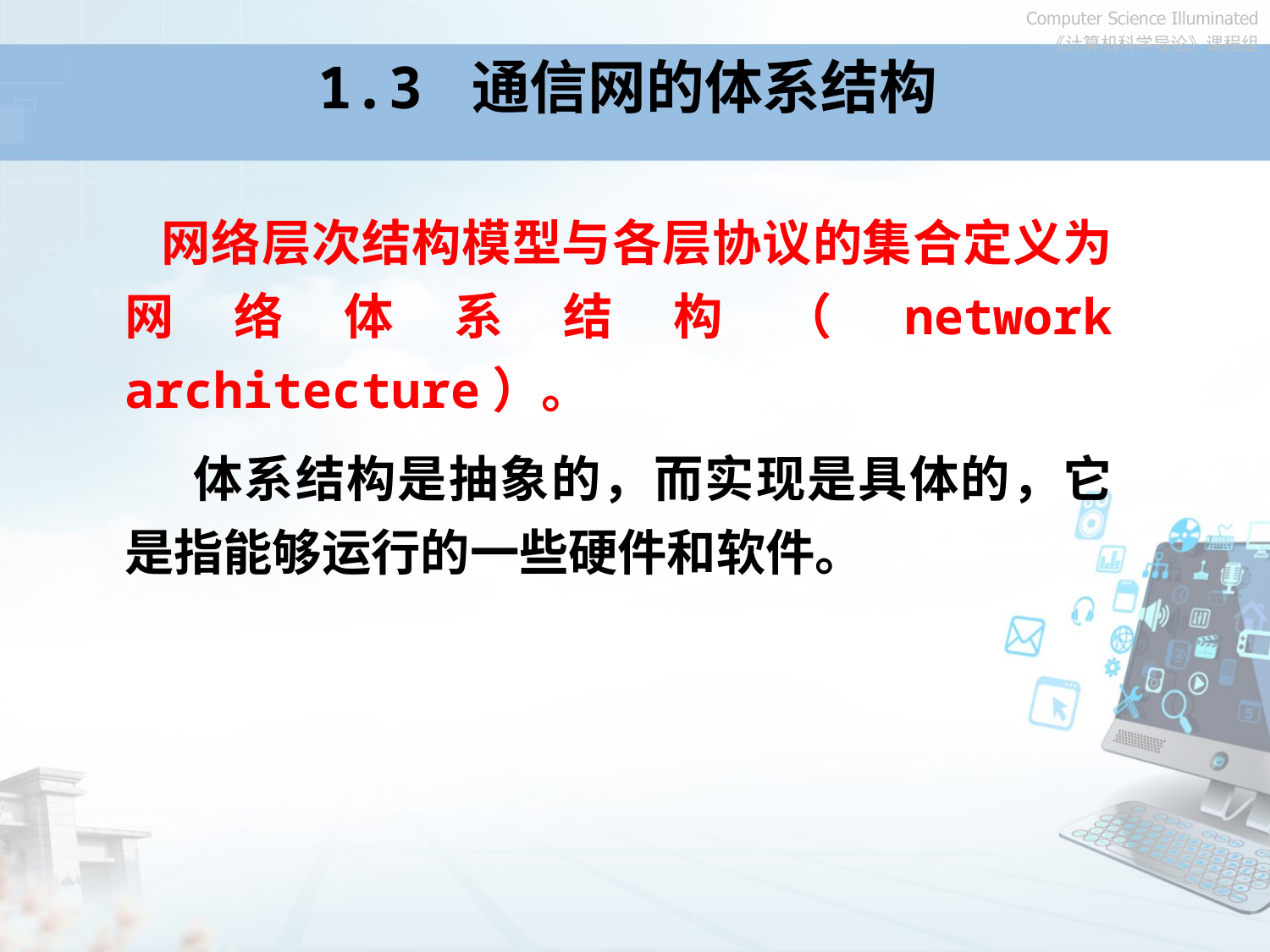

# 1.3 通信网的体系结构
    网络层次结构模型与各层协议的集合定义为网络体系结构（network architecture）。
      体系结构是抽象的，而实现是具体的，它是指能够运行的一些硬件和软件。